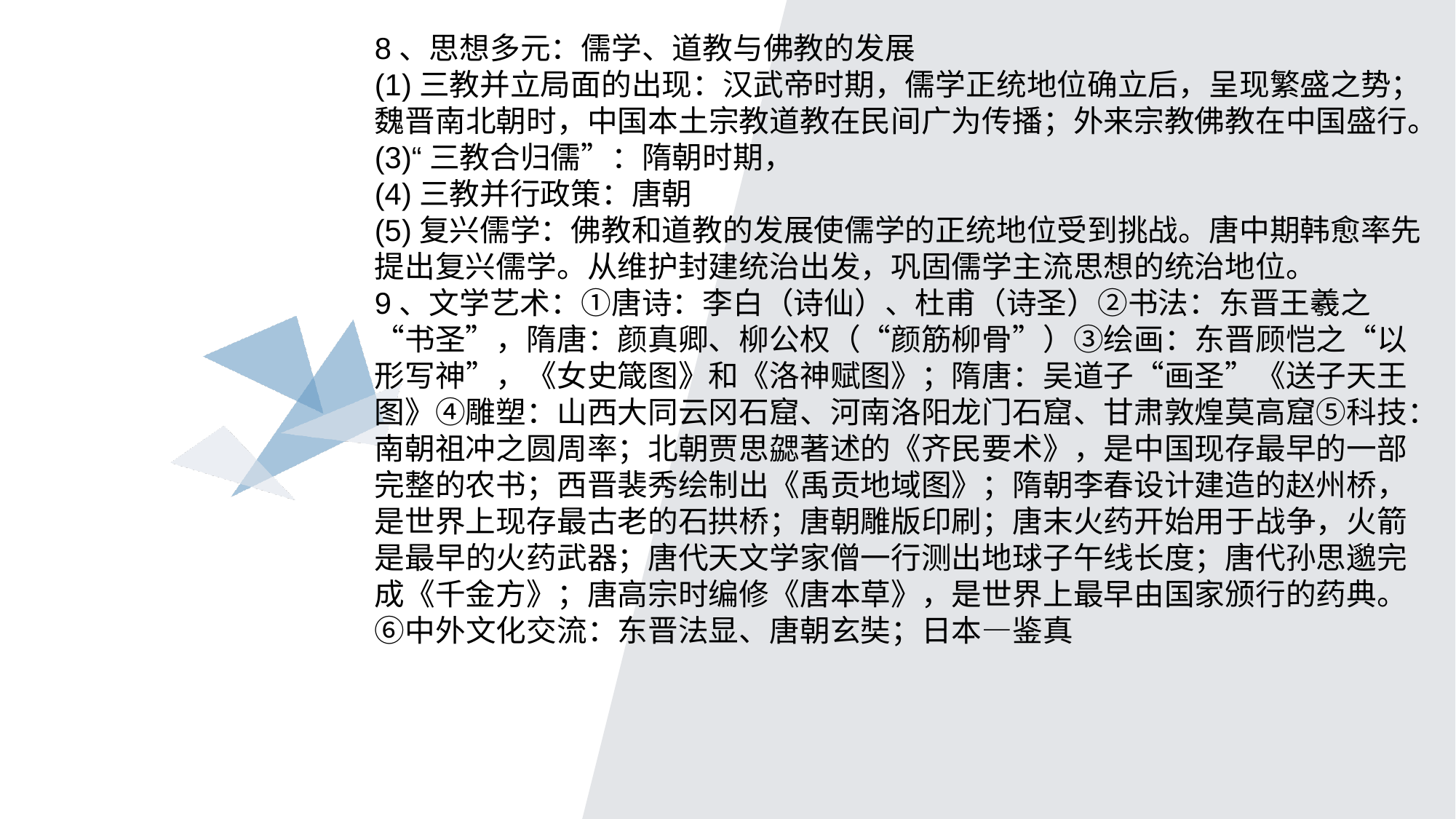

8、思想多元：儒学、道教与佛教的发展
(1)三教并立局面的出现：汉武帝时期，儒学正统地位确立后，呈现繁盛之势；魏晋南北朝时，中国本土宗教道教在民间广为传播；外来宗教佛教在中国盛行。
(3)“三教合归儒”：隋朝时期，
(4)三教并行政策：唐朝
(5)复兴儒学：佛教和道教的发展使儒学的正统地位受到挑战。唐中期韩愈率先提出复兴儒学。从维护封建统治出发，巩固儒学主流思想的统治地位。
9、文学艺术：①唐诗：李白（诗仙）、杜甫（诗圣）②书法：东晋王羲之“书圣”，隋唐：颜真卿、柳公权（“颜筋柳骨”）③绘画：东晋顾恺之“以形写神”，《女史箴图》和《洛神赋图》；隋唐：吴道子“画圣”《送子天王图》④雕塑：山西大同云冈石窟、河南洛阳龙门石窟、甘肃敦煌莫高窟⑤科技：南朝祖冲之圆周率；北朝贾思勰著述的《齐民要术》，是中国现存最早的一部完整的农书；西晋裴秀绘制出《禹贡地域图》；隋朝李春设计建造的赵州桥，是世界上现存最古老的石拱桥；唐朝雕版印刷；唐末火药开始用于战争，火箭是最早的火药武器；唐代天文学家僧一行测出地球子午线长度；唐代孙思邈完成《千金方》；唐高宗时编修《唐本草》，是世界上最早由国家颁行的药典。⑥中外文化交流：东晋法显、唐朝玄奘；日本—鉴真